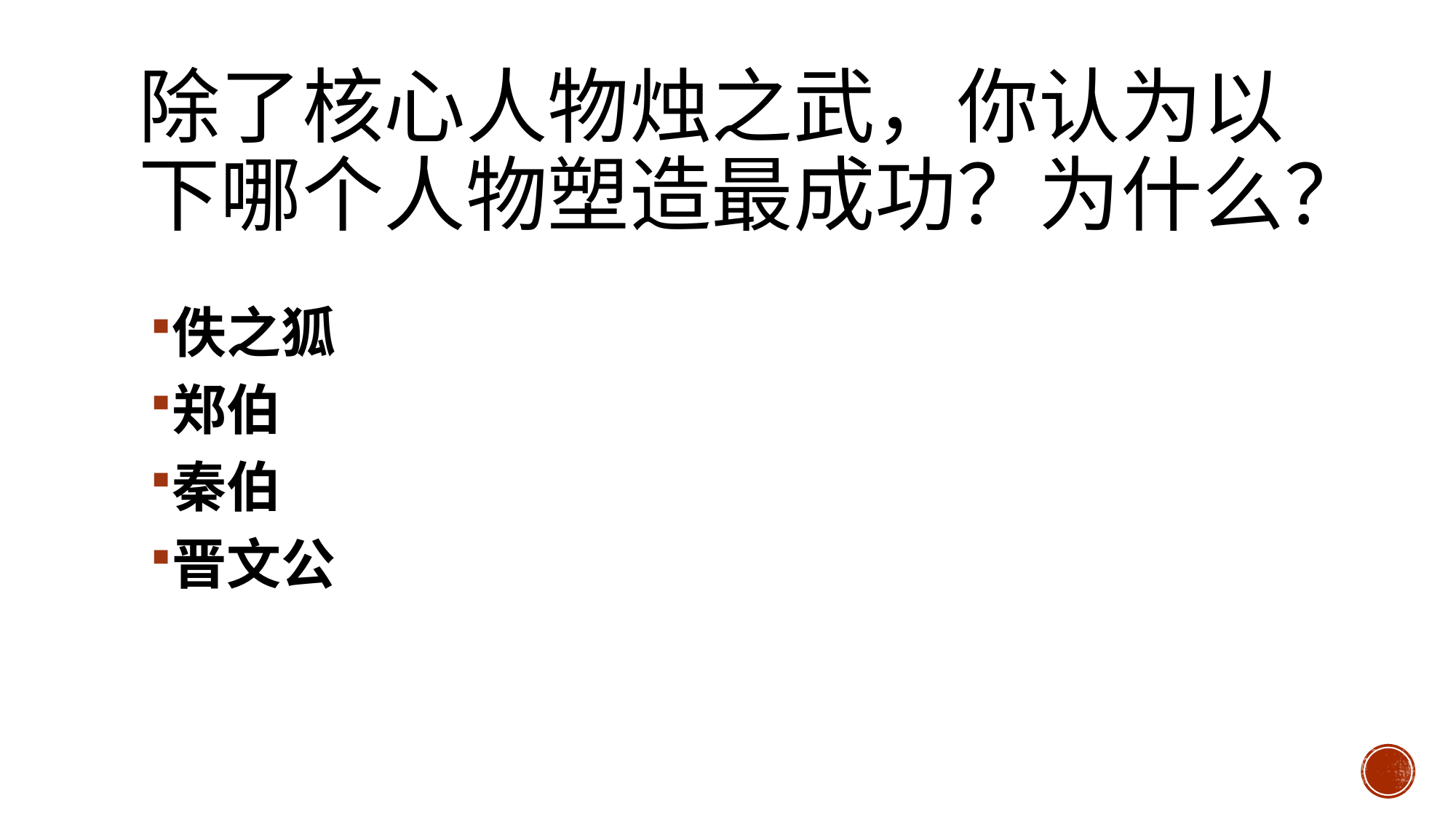

# 除了核心人物烛之武，你认为以下哪个人物塑造最成功？为什么？
佚之狐
郑伯
秦伯
晋文公